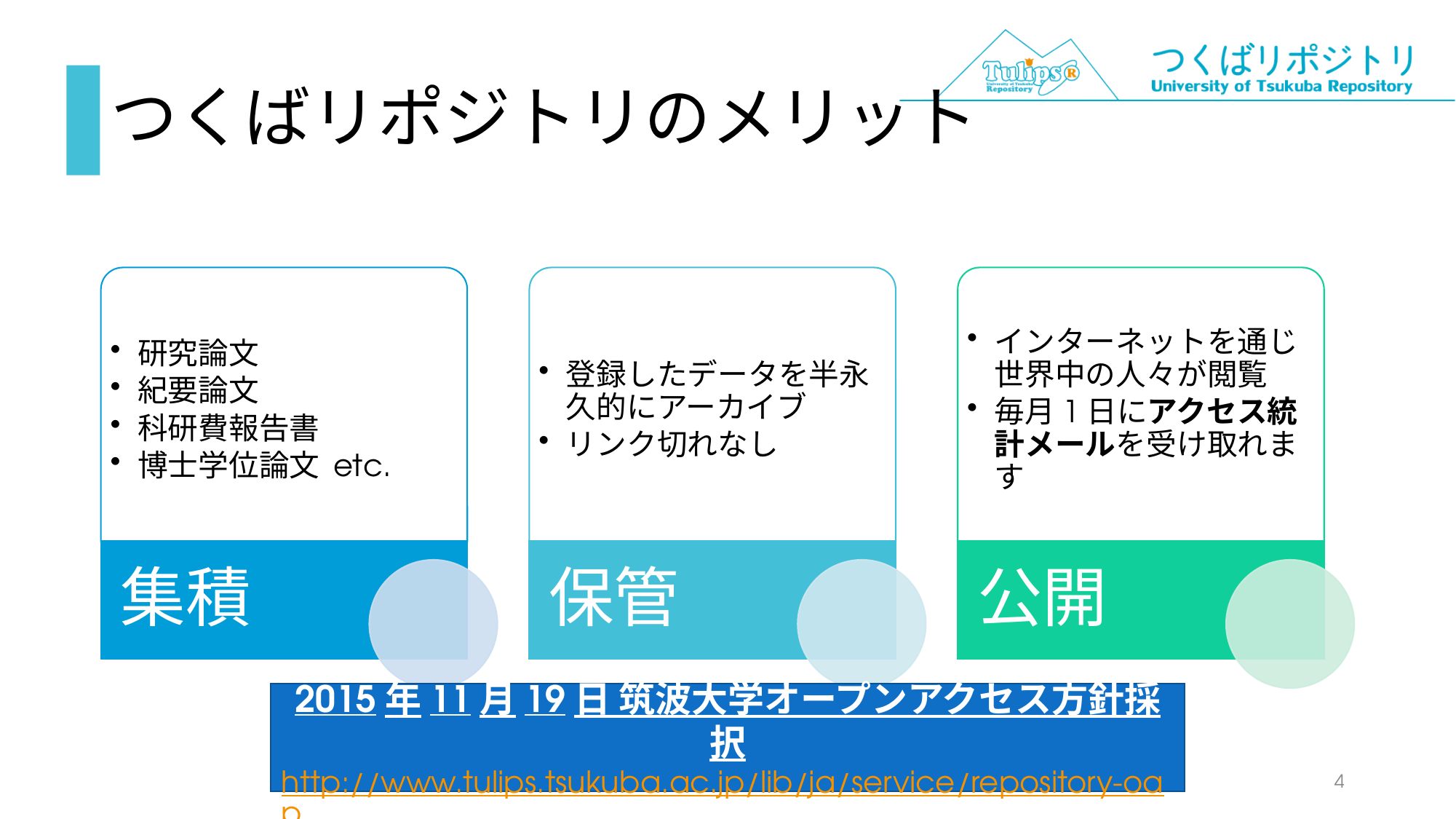

# つくばリポジトリのメリット
研究論文
紀要論文
科研費報告書
博士学位論文 etc.
集積
登録したデータを半永久的にアーカイブ
リンク切れなし
保管
インターネットを通じ世界中の人々が閲覧
毎月1日にアクセス統計メールを受け取れます
公開
2015年11月19日 筑波大学オープンアクセス方針採択
http://www.tulips.tsukuba.ac.jp/lib/ja/service/repository-oap
4